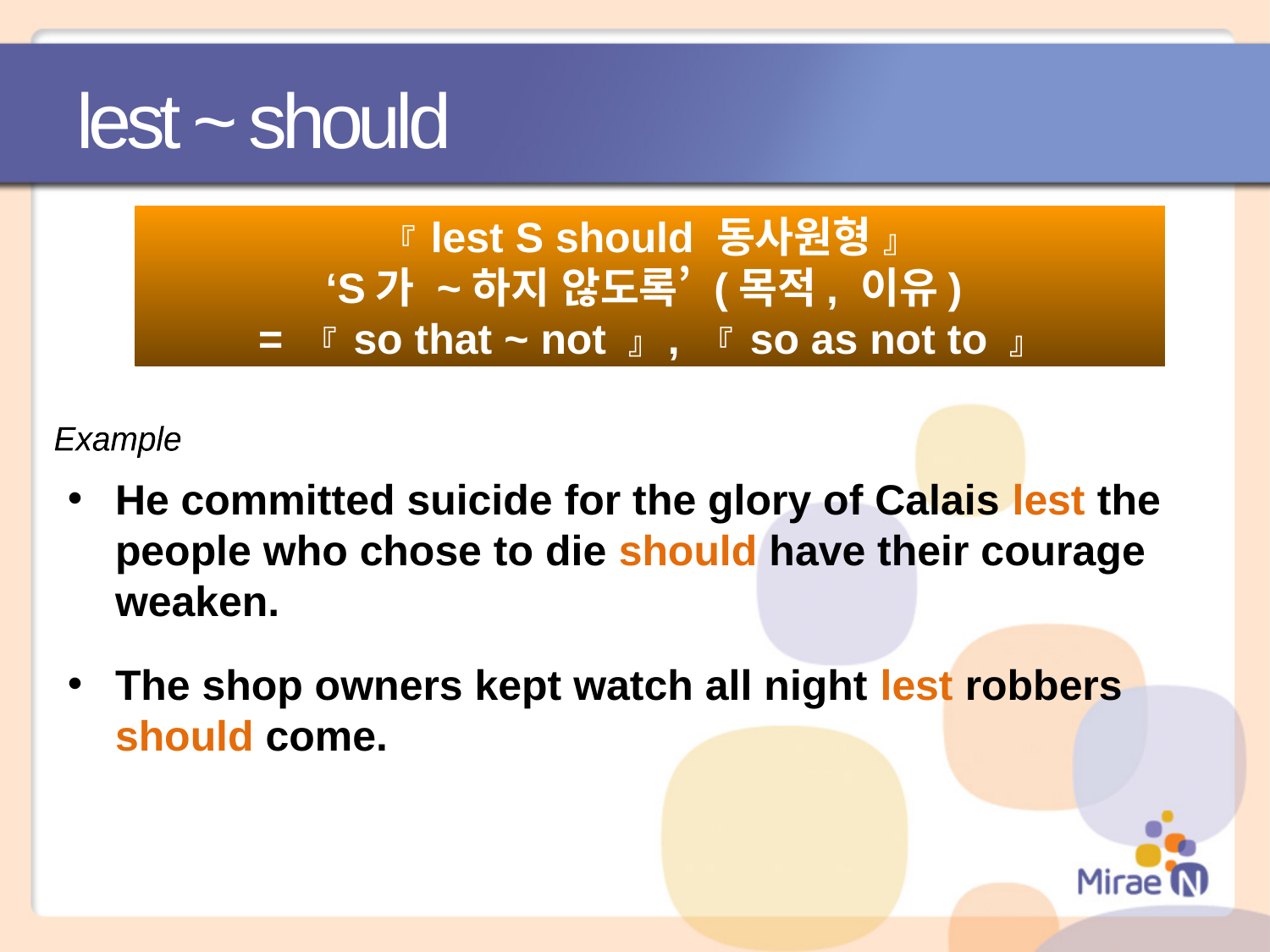

# lest ~ should
『 lest S should 동사원형 』
‘S가 ~하지 않도록’ (목적, 이유)
= 『 so that ~ not 』, 『 so as not to 』
Example
He committed suicide for the glory of Calais lest the people who chose to die should have their courage weaken.

The shop owners kept watch all night lest robbers should come.